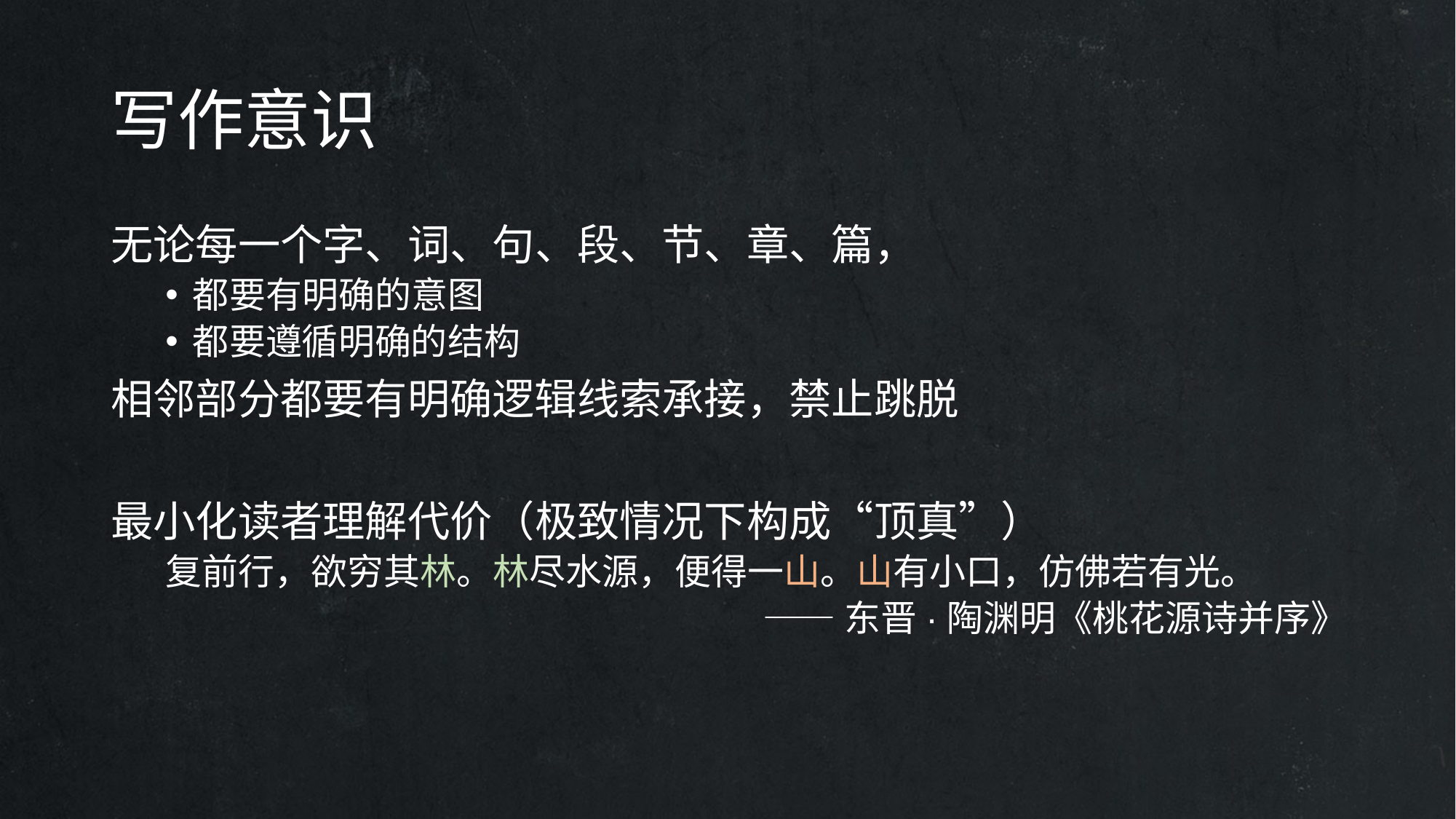

# 写作意识
无论每一个字、词、句、段、节、章、篇，
都要有明确的意图
都要遵循明确的结构
相邻部分都要有明确逻辑线索承接，禁止跳脱

最小化读者理解代价（极致情况下构成“顶真”）
复前行，欲穷其林。林尽水源，便得一山。山有小口，仿佛若有光。
——东晋·陶渊明《桃花源诗并序》